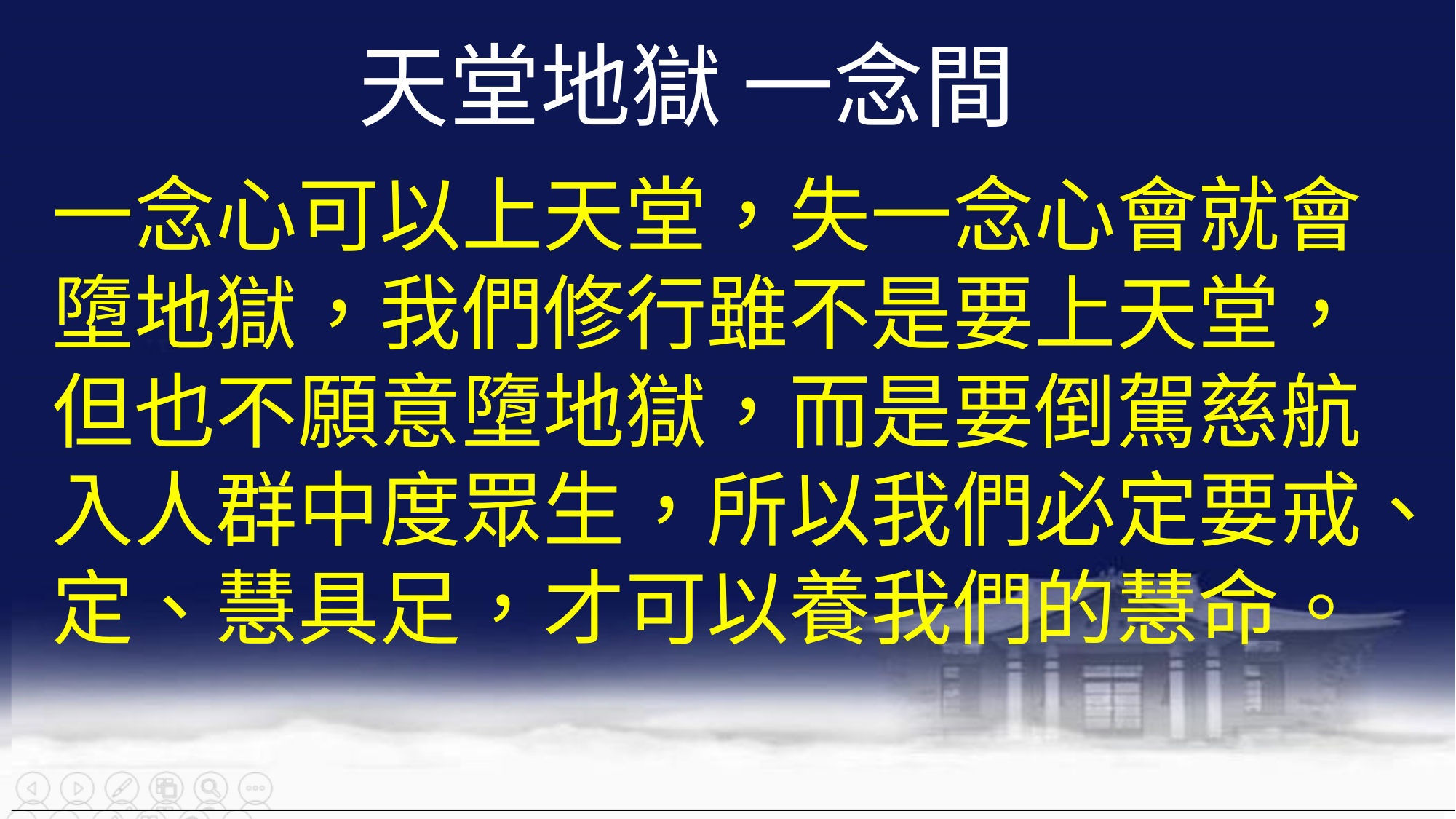

# 天堂地獄 一念間
一念心可以上天堂，失一念心會就會墮地獄，我們修行雖不是要上天堂，但也不願意墮地獄，而是要倒駕慈航入人群中度眾生，所以我們必定要戒、定、慧具足，才可以養我們的慧命。